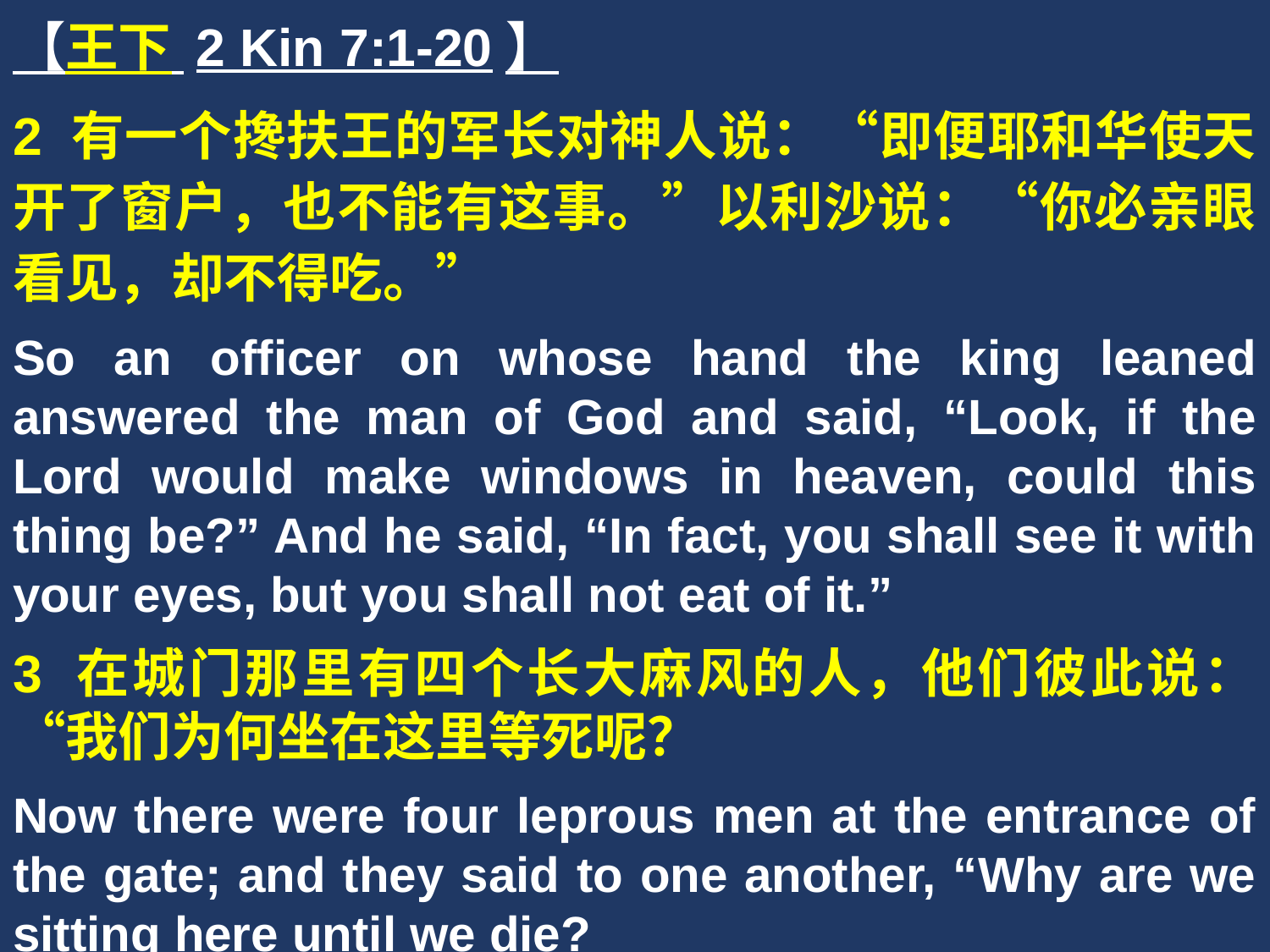

【王下 2 Kin 7:1-20】
2 有一个搀扶王的军长对神人说：“即便耶和华使天开了窗户，也不能有这事。”以利沙说：“你必亲眼看见，却不得吃。”
So an officer on whose hand the king leaned answered the man of God and said, “Look, if the Lord would make windows in heaven, could this thing be?” And he said, “In fact, you shall see it with your eyes, but you shall not eat of it.”
3 在城门那里有四个长大麻风的人，他们彼此说：“我们为何坐在这里等死呢？
Now there were four leprous men at the entrance of the gate; and they said to one another, “Why are we sitting here until we die?